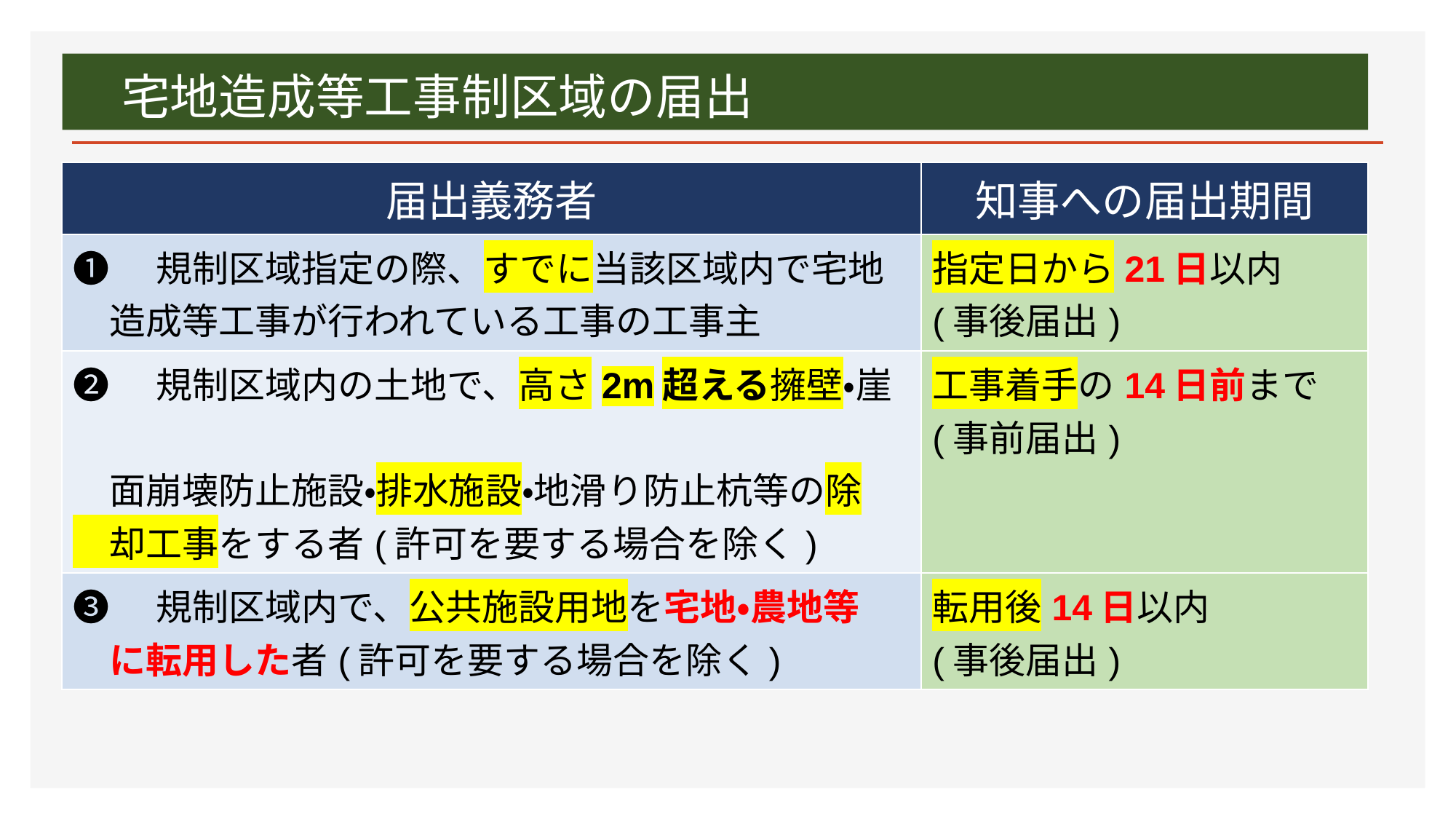

# 宅地造成等工事制区域の届出
| 届出義務者 | 知事への届出期間 |
| --- | --- |
| ❶　規制区域指定の際、すでに当該区域内で宅地 　造成等工事が行われている工事の工事主 | 指定日から21日以内 (事後届出) |
| ❷　規制区域内の土地で、高さ2m超える擁壁・崖　 　面崩壊防止施設・排水施設・地滑り防止杭等の除 　却工事をする者(許可を要する場合を除く) | 工事着手の14日前まで (事前届出) |
| ❸　規制区域内で、公共施設用地を宅地・農地等 　に転用した者(許可を要する場合を除く) | 転用後14日以内 (事後届出) |